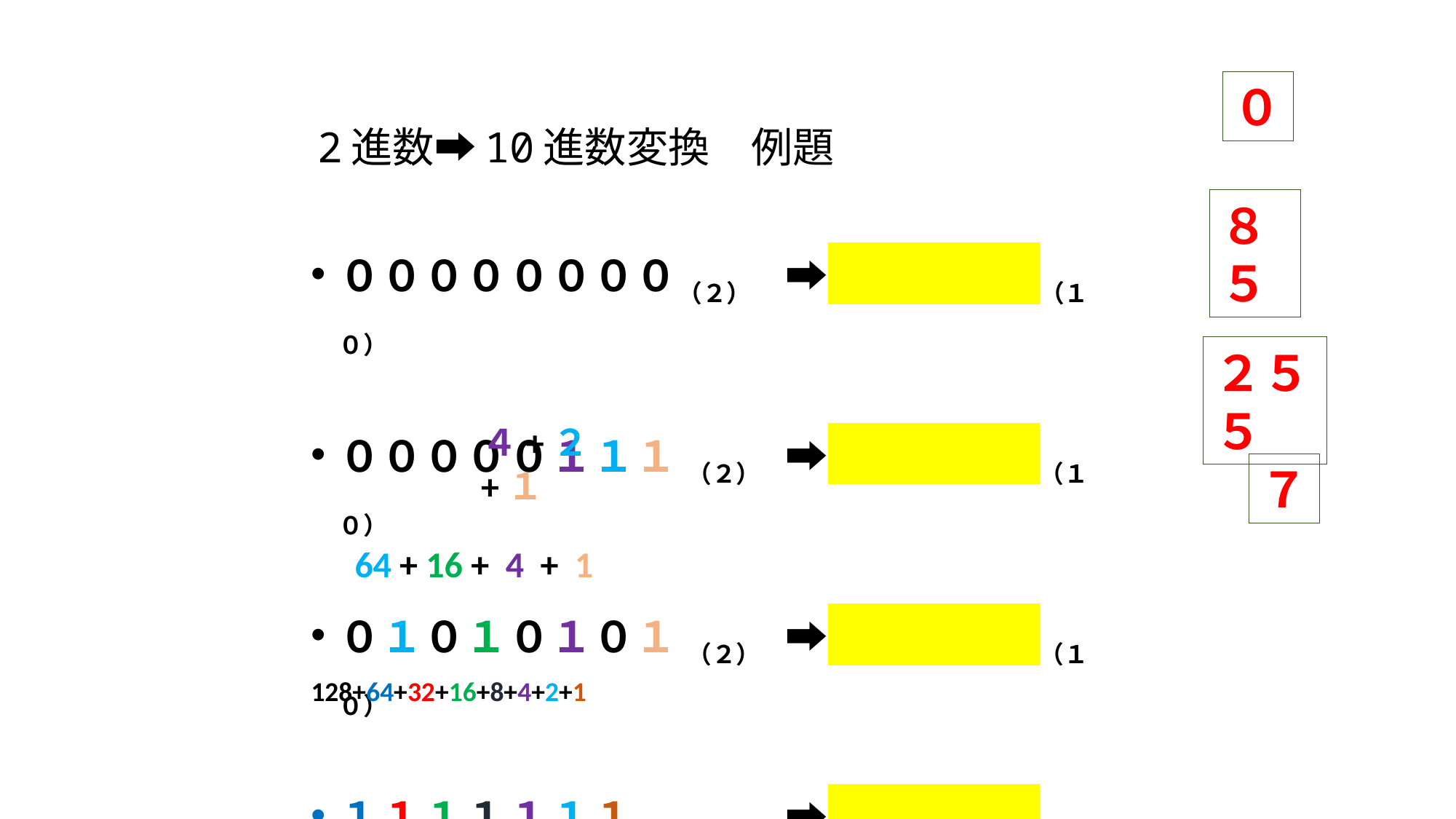

０
# 2進数➡10進数変換　例題
８５
００００００００（２）　 ➡　　　　　（１０）

０００００１１１ （２）　➡　　　　　（１０）

０１０１０１０１ （２）　➡　　　　　（１０）

１１１１１１１　（２）　 ➡　　　　　（１０）

２５５
４+２+１
 64 + 16 +  4  +  1
128+64+32+16+8+4+2+1
７